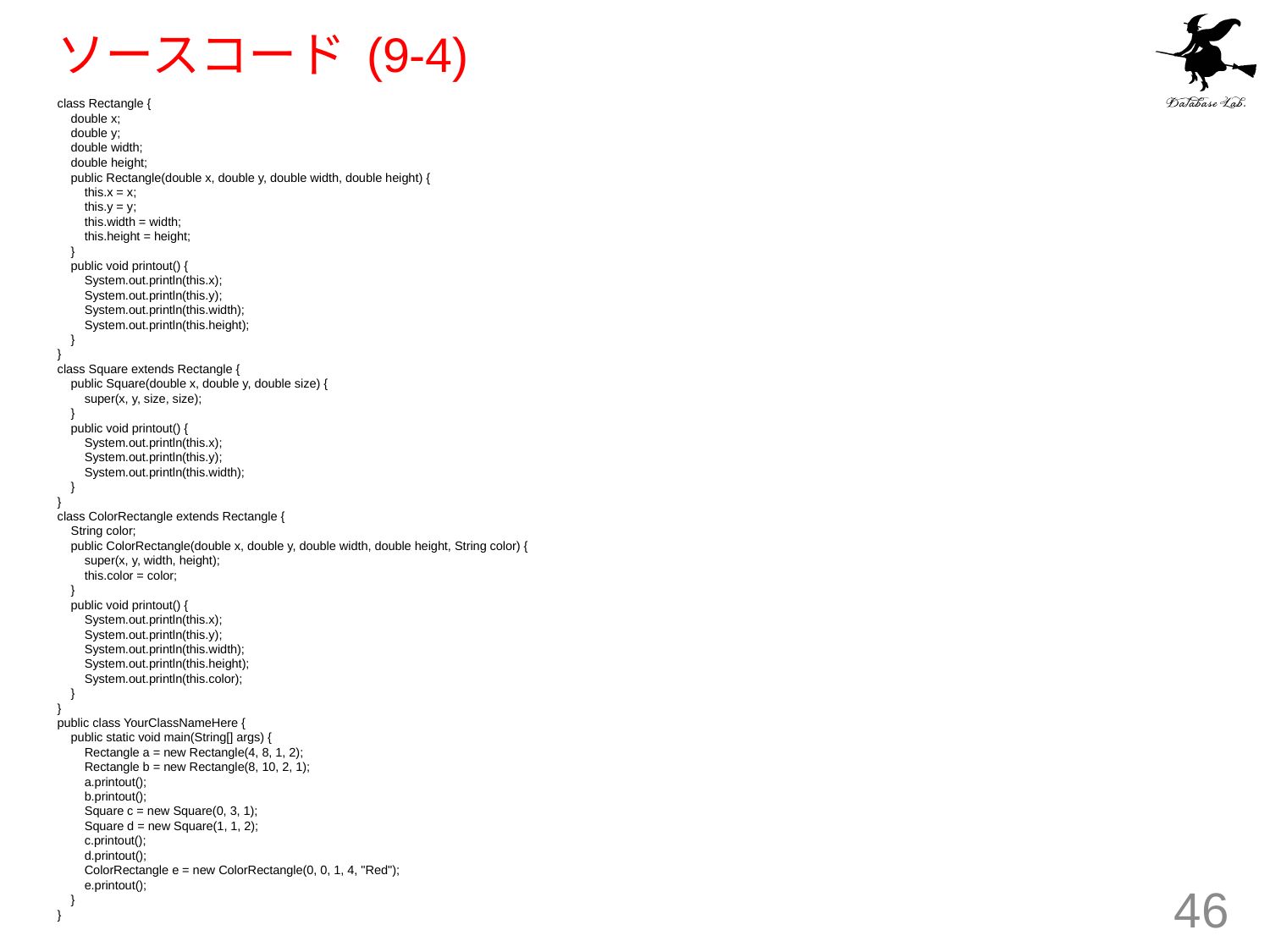

# ソースコード (9-4)
class Rectangle {
    double x;
    double y;
    double width;
    double height;
    public Rectangle(double x, double y, double width, double height) {
        this.x = x;
        this.y = y;
        this.width = width;
        this.height = height;
    }
    public void printout() {
        System.out.println(this.x);
        System.out.println(this.y);
        System.out.println(this.width);
        System.out.println(this.height);
    }
}
class Square extends Rectangle {
    public Square(double x, double y, double size) {
        super(x, y, size, size);
    }
    public void printout() {
        System.out.println(this.x);
        System.out.println(this.y);
        System.out.println(this.width);
    }
}
class ColorRectangle extends Rectangle {
    String color;
    public ColorRectangle(double x, double y, double width, double height, String color) {
        super(x, y, width, height);
        this.color = color;
    }
    public void printout() {
        System.out.println(this.x);
        System.out.println(this.y);
        System.out.println(this.width);
        System.out.println(this.height);
        System.out.println(this.color);
    }
}
public class YourClassNameHere {
    public static void main(String[] args) {
        Rectangle a = new Rectangle(4, 8, 1, 2);
        Rectangle b = new Rectangle(8, 10, 2, 1);
        a.printout();
        b.printout();
        Square c = new Square(0, 3, 1);
        Square d = new Square(1, 1, 2);
        c.printout();
        d.printout();
        ColorRectangle e = new ColorRectangle(0, 0, 1, 4, "Red");
        e.printout();
    }
}
46